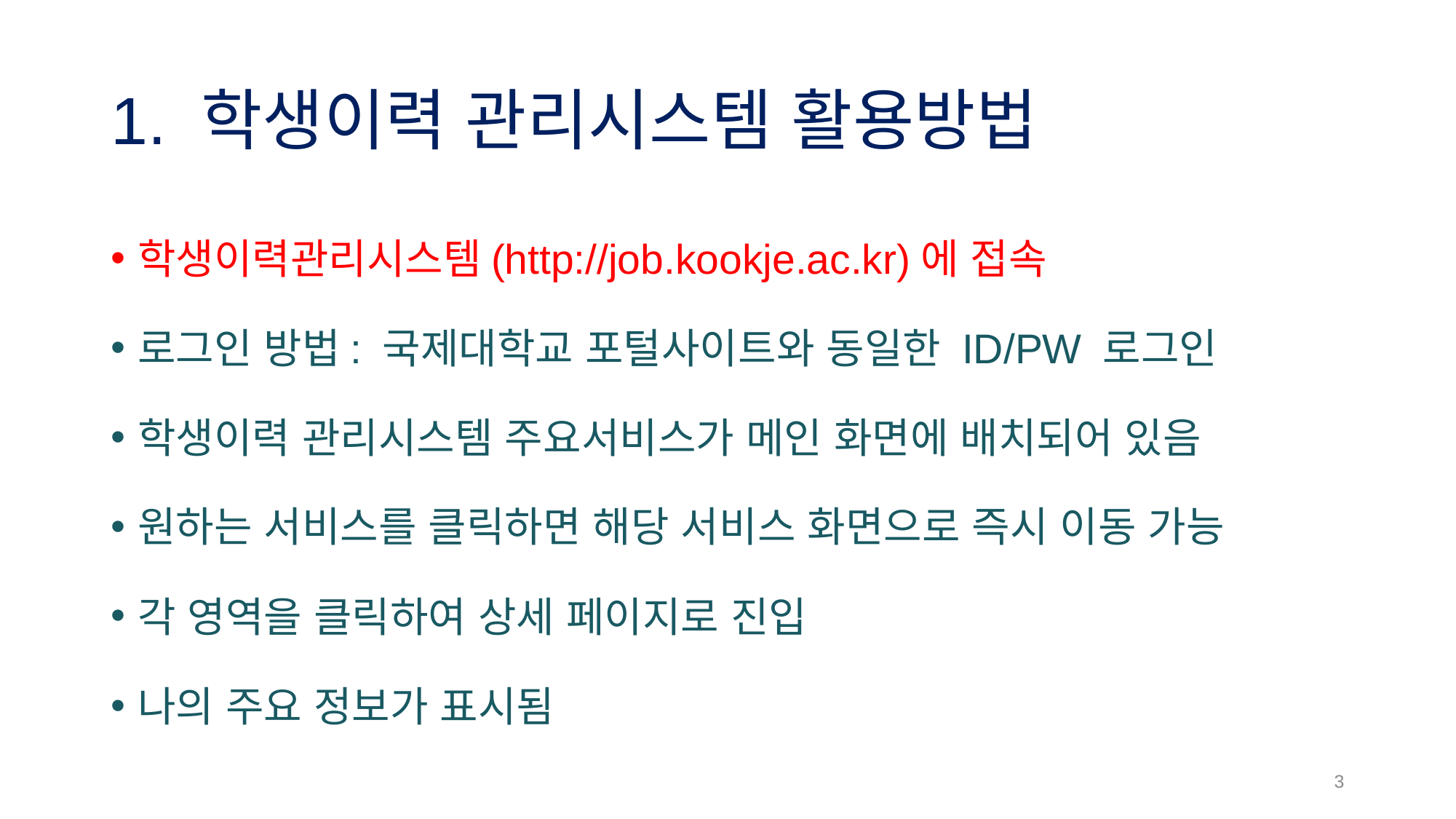

# 1. 학생이력 관리시스템 활용방법
학생이력관리시스템(http://job.kookje.ac.kr)에 접속
로그인 방법: 국제대학교 포털사이트와 동일한 ID/PW 로그인
학생이력 관리시스템 주요서비스가 메인 화면에 배치되어 있음
원하는 서비스를 클릭하면 해당 서비스 화면으로 즉시 이동 가능
각 영역을 클릭하여 상세 페이지로 진입
나의 주요 정보가 표시됨
3